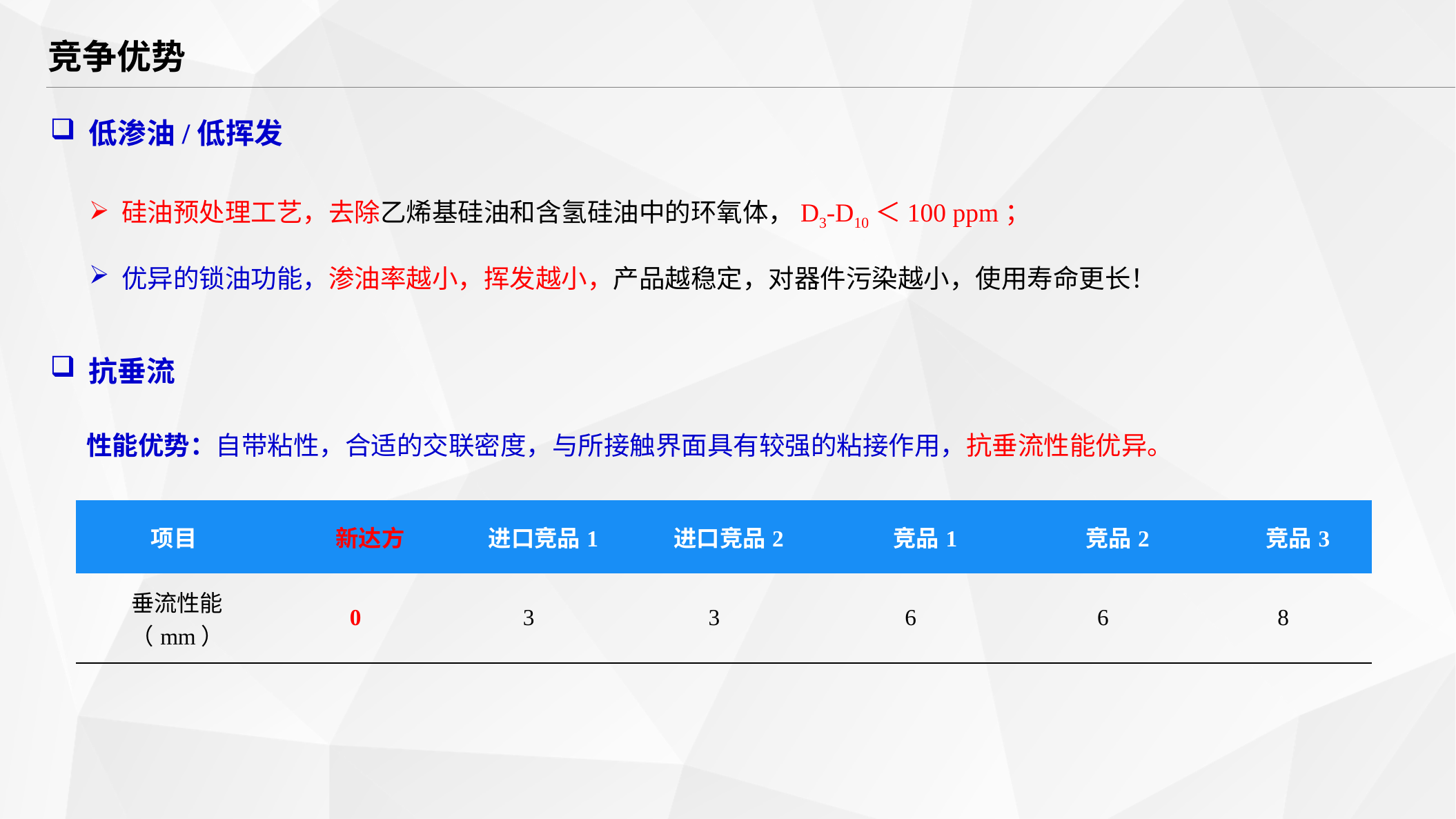

竞争优势
低渗油/低挥发
硅油预处理工艺，去除乙烯基硅油和含氢硅油中的环氧体，D3-D10＜100 ppm；
优异的锁油功能，渗油率越小，挥发越小，产品越稳定，对器件污染越小，使用寿命更长！
抗垂流
性能优势：自带粘性，合适的交联密度，与所接触界面具有较强的粘接作用，抗垂流性能优异。
| 项目 | 新达方 | 进口竞品1 | 进口竞品2 | 竞品1 | 竞品2 | 竞品3 |
| --- | --- | --- | --- | --- | --- | --- |
| 垂流性能（mm） | 0 | 3 | 3 | 6 | 6 | 8 |